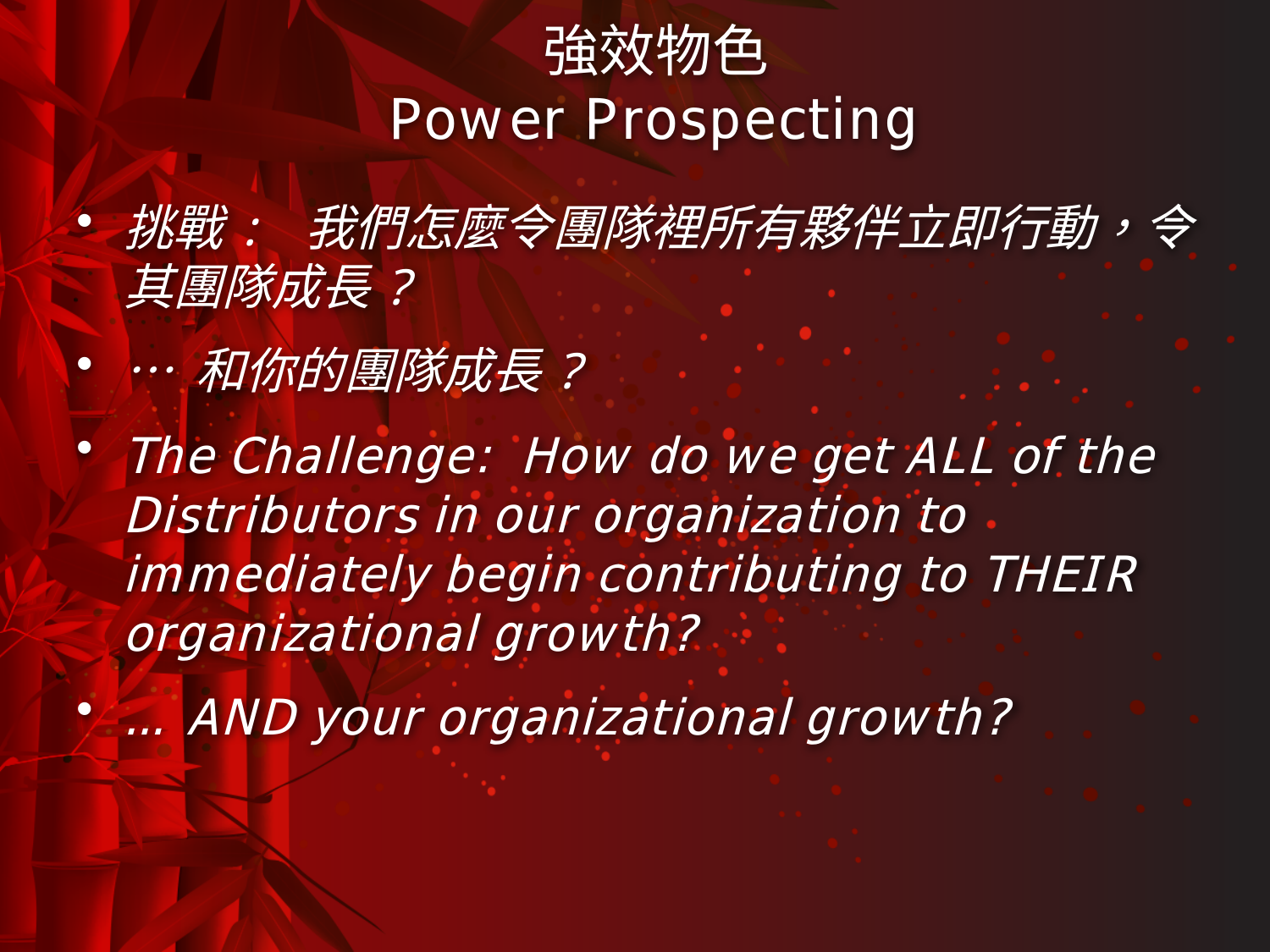

強效物色
Power Prospecting
#
挑戰: 我們怎麼令團隊裡所有夥伴立即行動，令其團隊成長?
… 和你的團隊成長?
The Challenge:  How do we get ALL of the Distributors in our organization to immediately begin contributing to THEIR organizational growth?
… AND your organizational growth?